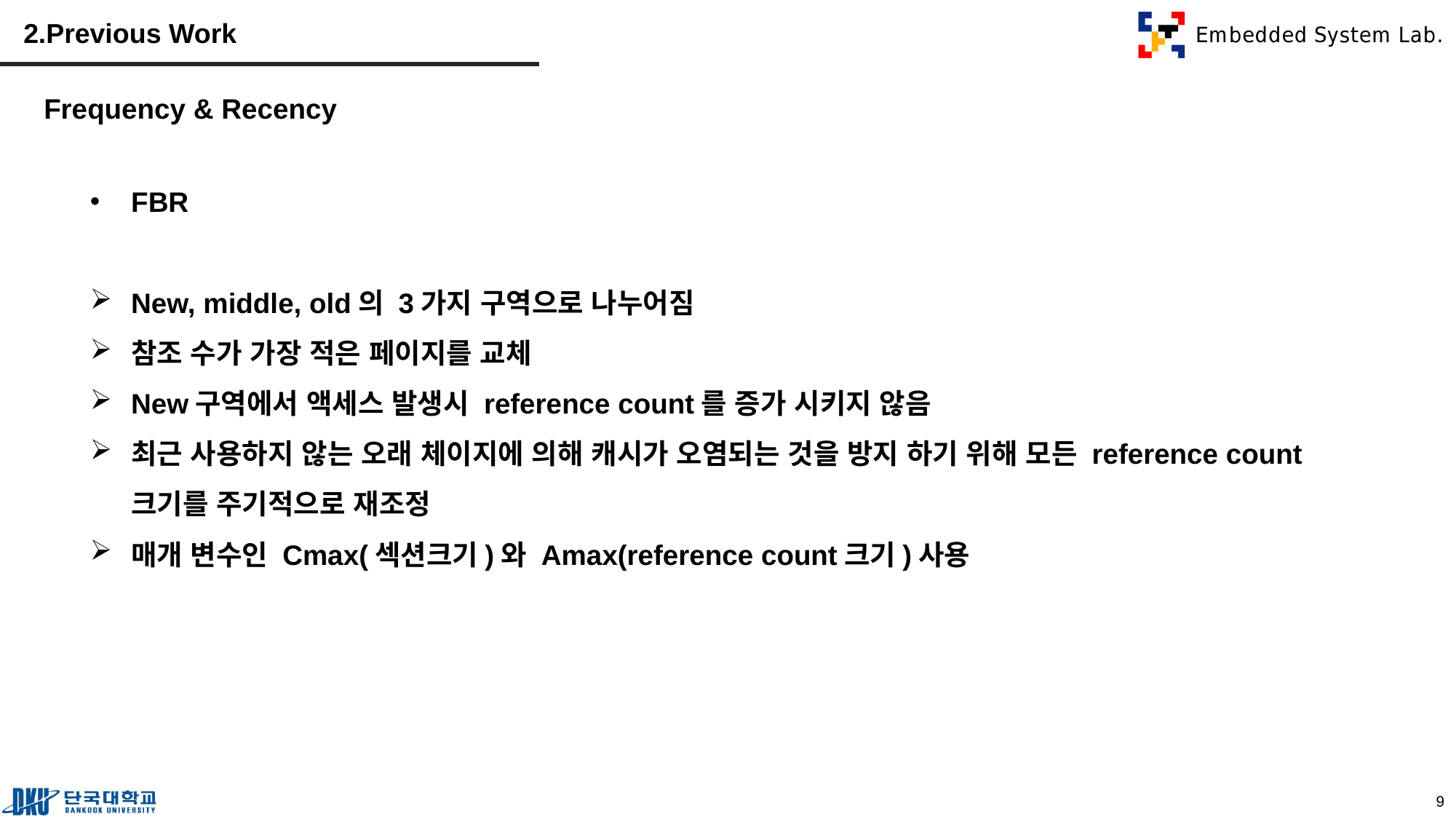

# 2.Previous Work
Frequency & Recency

FBR

New, middle, old의 3가지 구역으로 나누어짐
참조 수가 가장 적은 페이지를 교체
New구역에서 액세스 발생시 reference count를 증가 시키지 않음
최근 사용하지 않는 오래 체이지에 의해 캐시가 오염되는 것을 방지 하기 위해 모든 reference count 크기를 주기적으로 재조정
매개 변수인 Cmax(섹션크기)와 Amax(reference count크기)사용

9